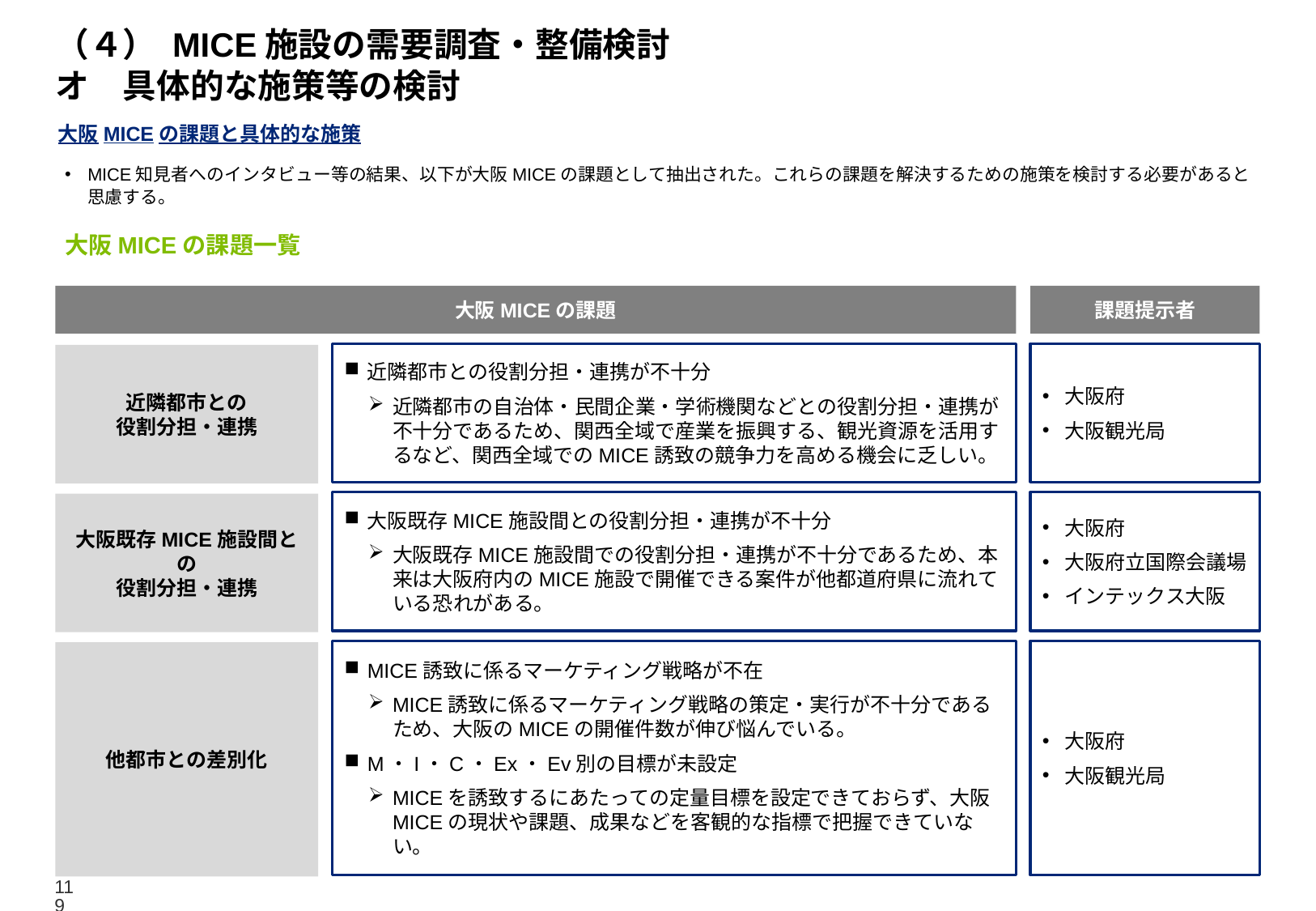

# （４） MICE施設の需要調査・整備検討 オ　具体的な施策等の検討
大阪MICEの課題と具体的な施策
MICE知見者へのインタビュー等の結果、以下が大阪MICEの課題として抽出された。これらの課題を解決するための施策を検討する必要があると思慮する。
大阪MICEの課題一覧
大阪MICEの課題
課題提示者
大阪府
大阪観光局
大阪府
大阪府立国際会議場
インテックス大阪
大阪府
大阪観光局
近隣都市との役割分担・連携が不十分
近隣都市の自治体・民間企業・学術機関などとの役割分担・連携が不十分であるため、関西全域で産業を振興する、観光資源を活用するなど、関西全域でのMICE誘致の競争力を高める機会に乏しい。
近隣都市との
役割分担・連携
大阪既存MICE施設間との役割分担・連携が不十分
大阪既存MICE施設間での役割分担・連携が不十分であるため、本来は大阪府内のMICE施設で開催できる案件が他都道府県に流れている恐れがある。
大阪既存MICE施設間との
役割分担・連携
MICE誘致に係るマーケティング戦略が不在
MICE誘致に係るマーケティング戦略の策定・実行が不十分であるため、大阪のMICEの開催件数が伸び悩んでいる。
M・I・C・Ex・Ev別の目標が未設定
MICEを誘致するにあたっての定量目標を設定できておらず、大阪MICEの現状や課題、成果などを客観的な指標で把握できていない。
他都市との差別化
119